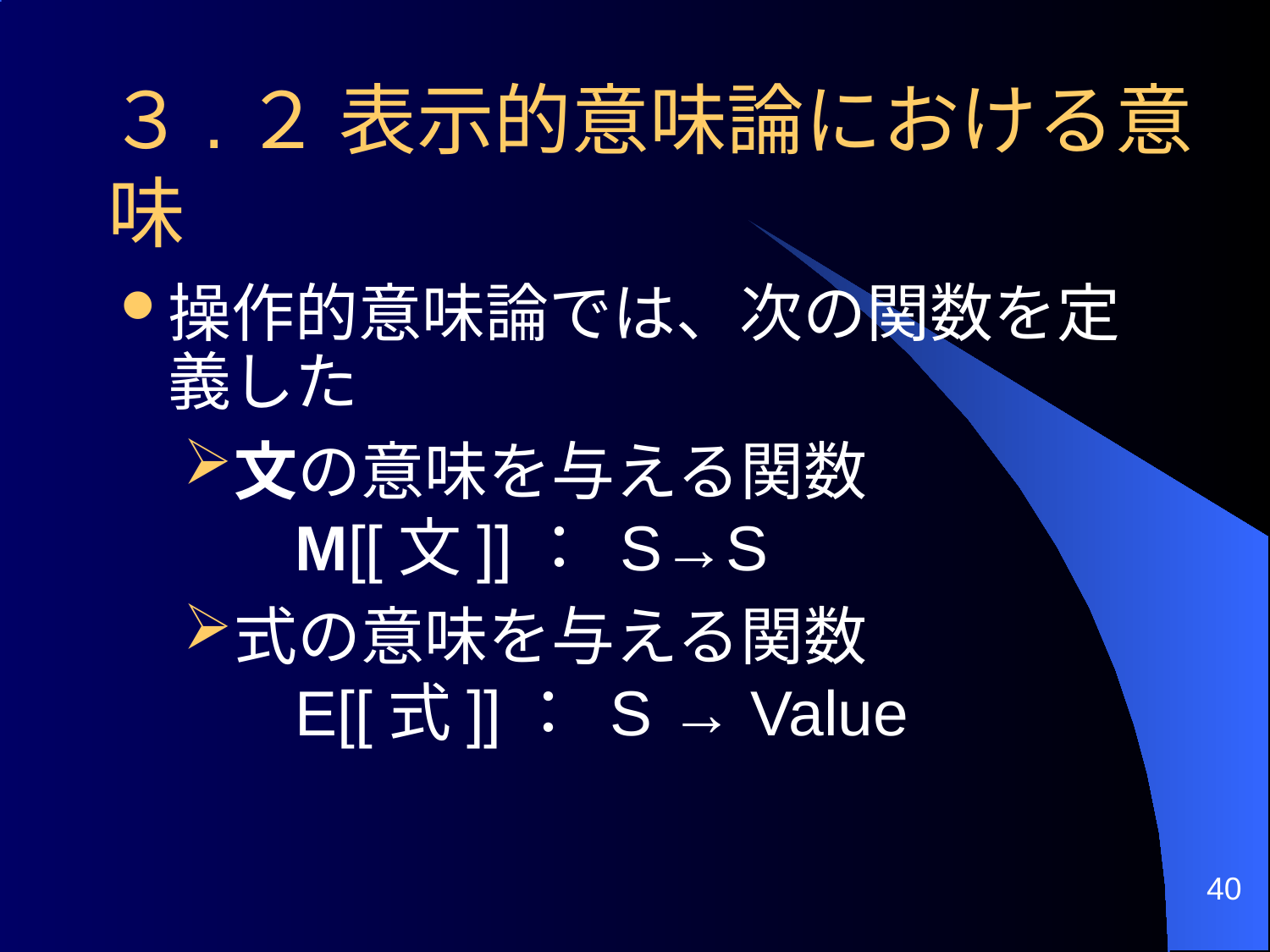

# ３.２ 表示的意味論における意味
操作的意味論では、次の関数を定義した
文の意味を与える関数
    M[[文]]： S→S
式の意味を与える関数
    E[[式]]： S → Value
40